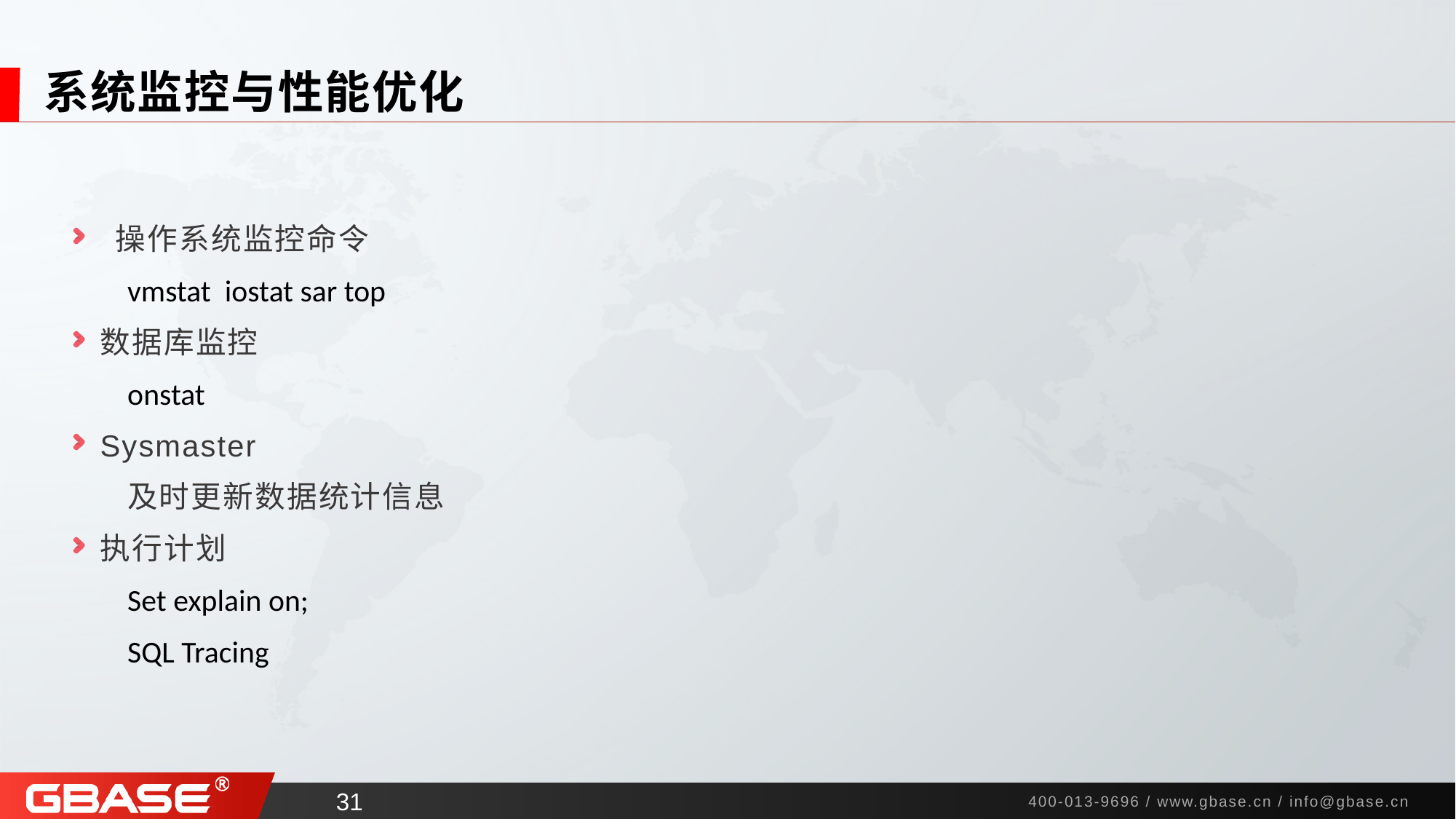

# 系统监控与性能优化

 操作系统监控命令
vmstat  iostat sar top
数据库监控
onstat
Sysmaster
及时更新数据统计信息
执行计划
Set explain on;
SQL Tracing